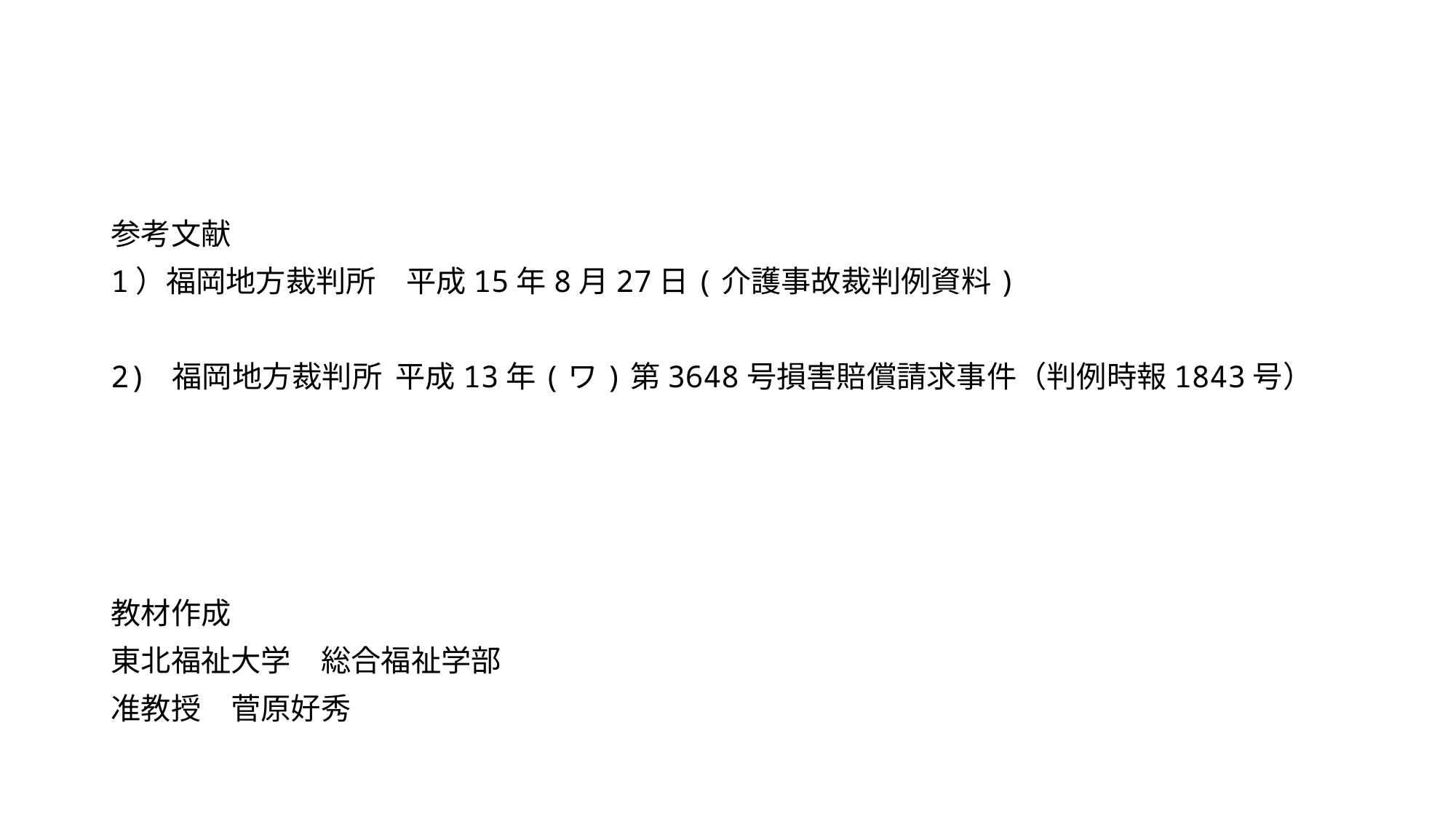

参考文献
1）福岡地方裁判所　平成15年8月27日(介護事故裁判例資料)

2) 福岡地方裁判所  平成13年(ワ)第3648号損害賠償請求事件（判例時報1843号）

教材作成
東北福祉大学　総合福祉学部
准教授　菅原好秀